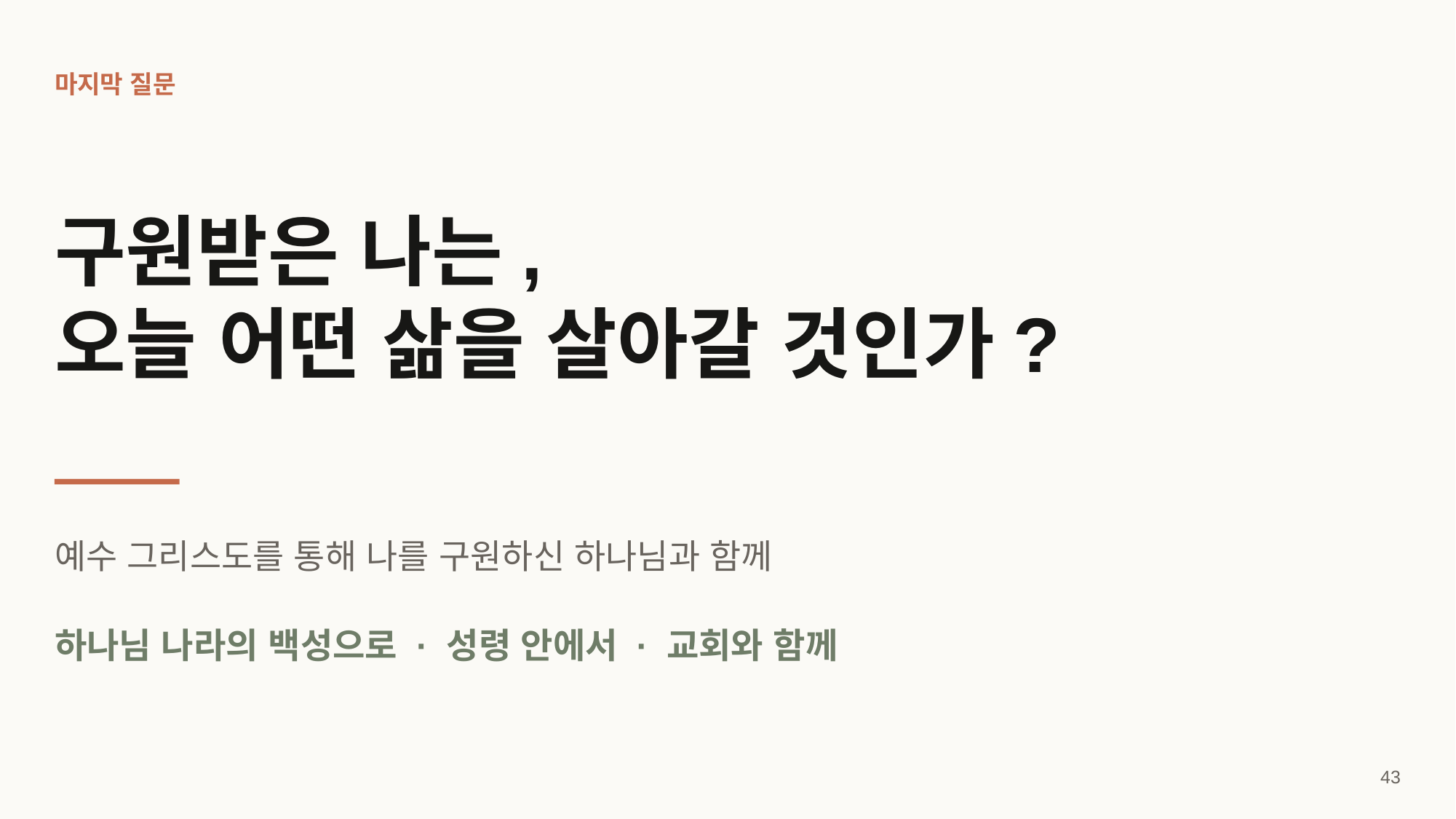

마지막 질문
구원받은 나는,
오늘 어떤 삶을 살아갈 것인가?

예수 그리스도를 통해 나를 구원하신 하나님과 함께
하나님 나라의 백성으로 · 성령 안에서 · 교회와 함께
43